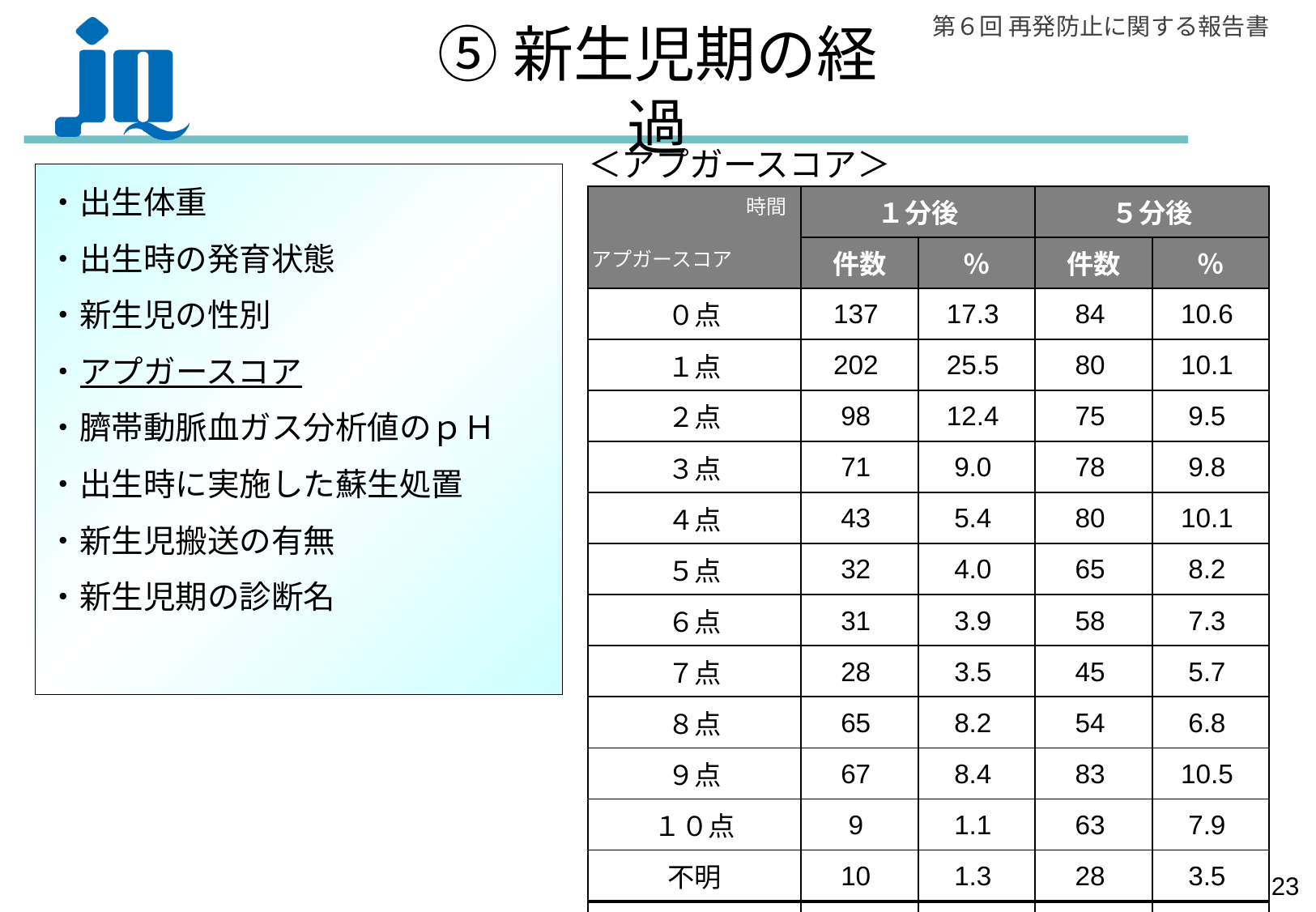

# ⑤新生児期の経過
＜アプガースコア＞
・出生体重
・出生時の発育状態
・新生児の性別
・アプガースコア
・臍帯動脈血ガス分析値のｐＨ
・出生時に実施した蘇生処置
・新生児搬送の有無
・新生児期の診断名
|  | １分後 |  | ５分後 |  |
| --- | --- | --- | --- | --- |
|  | 件数 | ％ | 件数 | ％ |
| ０点 | 137 | 17.3 | 84 | 10.6 |
| １点 | 202 | 25.5 | 80 | 10.1 |
| ２点 | 98 | 12.4 | 75 | 9.5 |
| ３点 | 71 | 9.0 | 78 | 9.8 |
| ４点 | 43 | 5.4 | 80 | 10.1 |
| ５点 | 32 | 4.0 | 65 | 8.2 |
| ６点 | 31 | 3.9 | 58 | 7.3 |
| ７点 | 28 | 3.5 | 45 | 5.7 |
| ８点 | 65 | 8.2 | 54 | 6.8 |
| ９点 | 67 | 8.4 | 83 | 10.5 |
| １０点 | 9 | 1.1 | 63 | 7.9 |
| 不明 | 10 | 1.3 | 28 | 3.5 |
| 合計 | 793 | 100.0 | 793 | 100.0 |
時間
アプガースコア
23